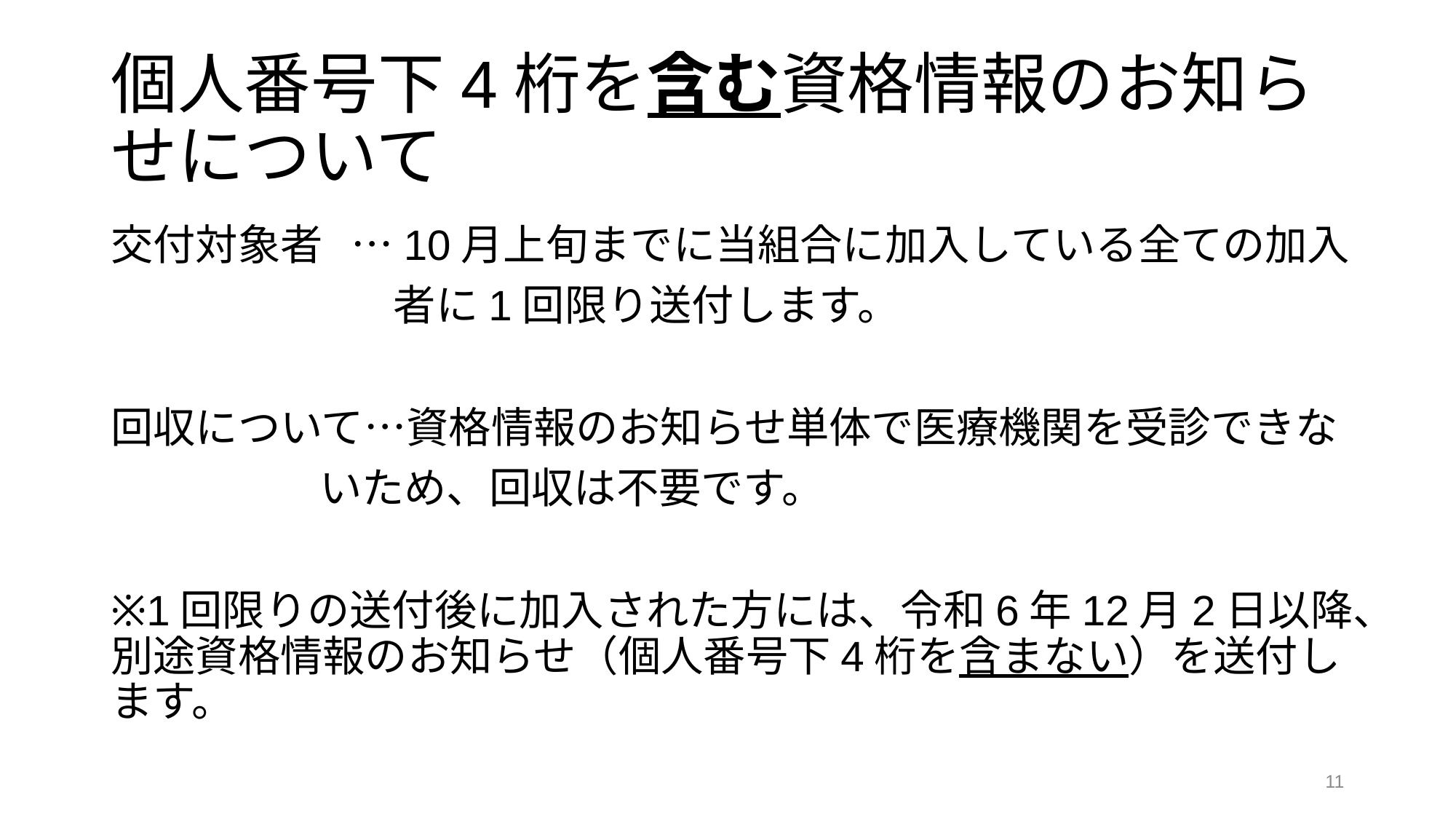

# 個人番号下4桁を含む資格情報のお知らせについて
交付対象者   …10月上旬までに当組合に加入している全ての加入
　　　　　　   者に1回限り送付します。

回収について…資格情報のお知らせ単体で医療機関を受診できな
                     いため、回収は不要です。

※1回限りの送付後に加入された方には、令和6年12月2日以降、別途資格情報のお知らせ（個人番号下4桁を含まない）を送付します。
11